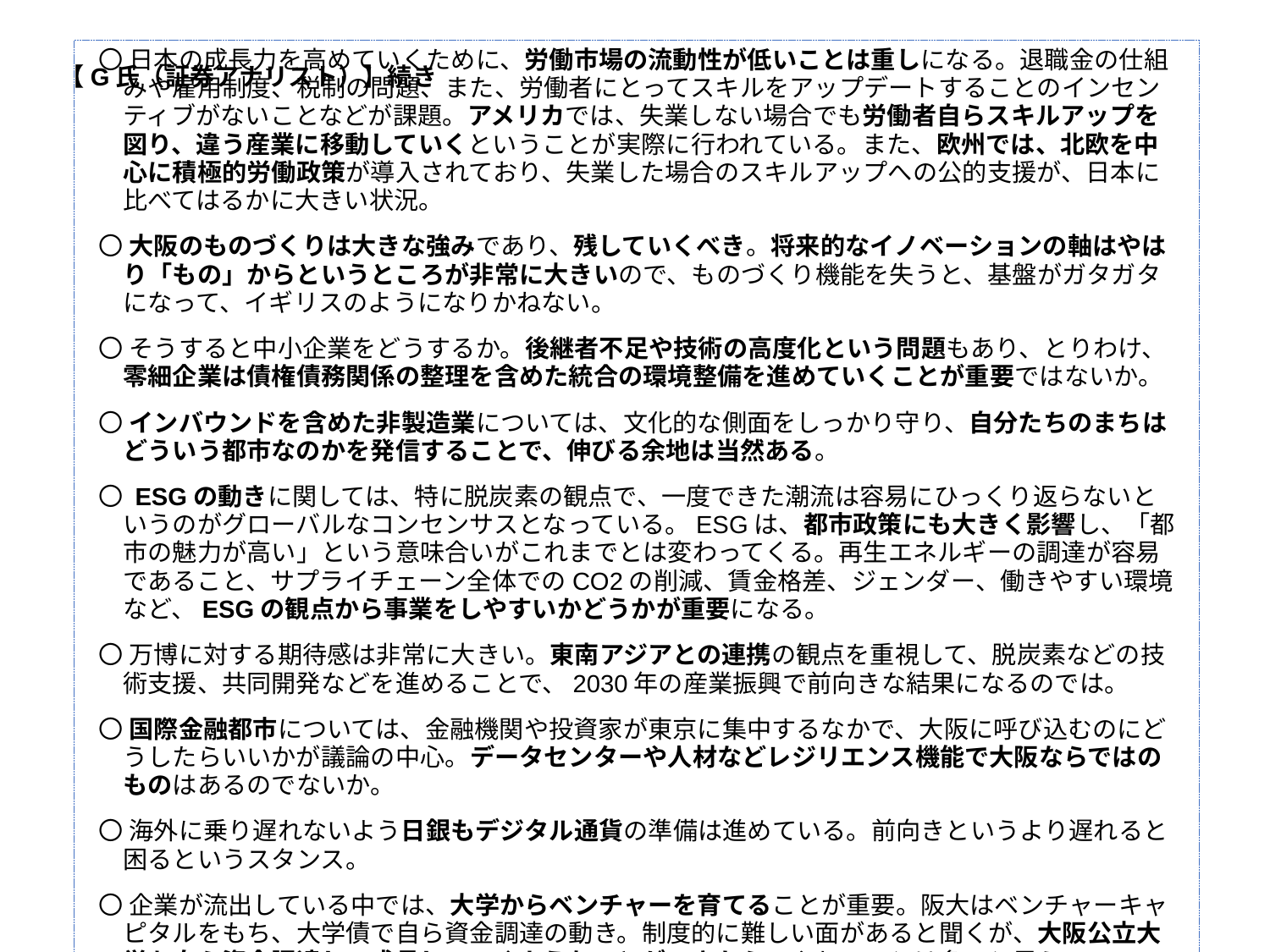

【G氏（証券アナリスト）】続き
〇 日本の成長力を高めていくために、労働市場の流動性が低いことは重しになる。退職金の仕組みや雇用制度、税制の問題、また、労働者にとってスキルをアップデートすることのインセンティブがないことなどが課題。アメリカでは、失業しない場合でも労働者自らスキルアップを図り、違う産業に移動していくということが実際に行われている。また、欧州では、北欧を中心に積極的労働政策が導入されており、失業した場合のスキルアップへの公的支援が、日本に比べてはるかに大きい状況。
〇 大阪のものづくりは大きな強みであり、残していくべき。将来的なイノベーションの軸はやはり「もの」からというところが非常に大きいので、ものづくり機能を失うと、基盤がガタガタになって、イギリスのようになりかねない。
〇 そうすると中小企業をどうするか。後継者不足や技術の高度化という問題もあり、とりわけ、零細企業は債権債務関係の整理を含めた統合の環境整備を進めていくことが重要ではないか。
〇 インバウンドを含めた非製造業については、文化的な側面をしっかり守り、自分たちのまちはどういう都市なのかを発信することで、伸びる余地は当然ある。
〇 ESGの動きに関しては、特に脱炭素の観点で、一度できた潮流は容易にひっくり返らないというのがグローバルなコンセンサスとなっている。ESGは、都市政策にも大きく影響し、「都市の魅力が高い」という意味合いがこれまでとは変わってくる。再生エネルギーの調達が容易であること、サプライチェーン全体でのCO2の削減、賃金格差、ジェンダー、働きやすい環境など、ESGの観点から事業をしやすいかどうかが重要になる。
〇 万博に対する期待感は非常に大きい。東南アジアとの連携の観点を重視して、脱炭素などの技術支援、共同開発などを進めることで、2030年の産業振興で前向きな結果になるのでは。
〇 国際金融都市については、金融機関や投資家が東京に集中するなかで、大阪に呼び込むのにどうしたらいいかが議論の中心。データセンターや人材などレジリエンス機能で大阪ならではのものはあるのでないか。
〇 海外に乗り遅れないよう日銀もデジタル通貨の準備は進めている。前向きというより遅れると困るというスタンス。
〇 企業が流出している中では、大学からベンチャーを育てることが重要。阪大はベンチャーキャピタルをもち、大学債で自ら資金調達の動き。制度的に難しい面があると聞くが、大阪公立大学も自ら資金調達して成長していくようなことができたら。やれることは多いと思う。